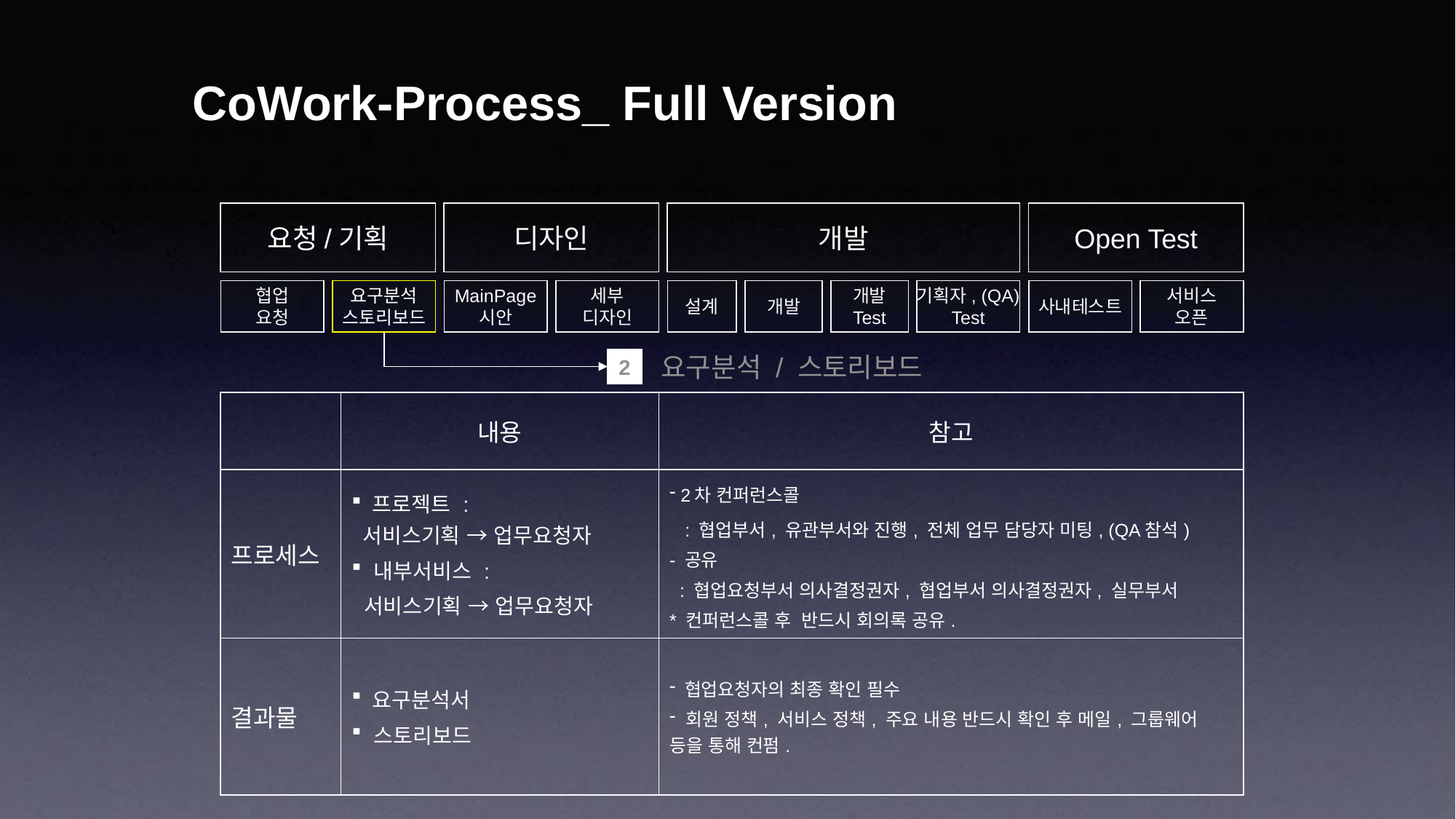

CoWork-Process_ Full Version
요청/기획
디자인
개발
Open Test
협업
요청
요구분석
스토리보드
MainPage
시안
세부
디자인
설계
개발
개발
Test
기획자, (QA)
Test
사내테스트
서비스
오픈
요구분석 / 스토리보드
2
|  | 내용 | 참고 |
| --- | --- | --- |
| 프로세스 | 프로젝트 : 서비스기획 → 업무요청자 내부서비스 : 서비스기획 → 업무요청자 | 2차 컨퍼런스콜 : 협업부서, 유관부서와 진행, 전체 업무 담당자 미팅, (QA참석) - 공유 : 협업요청부서 의사결정권자, 협업부서 의사결정권자, 실무부서 \* 컨퍼런스콜 후 반드시 회의록 공유. |
| 결과물 | 요구분석서 스토리보드 | 협업요청자의 최종 확인 필수 회원 정책, 서비스 정책, 주요 내용 반드시 확인 후 메일, 그룹웨어 등을 통해 컨펌. |